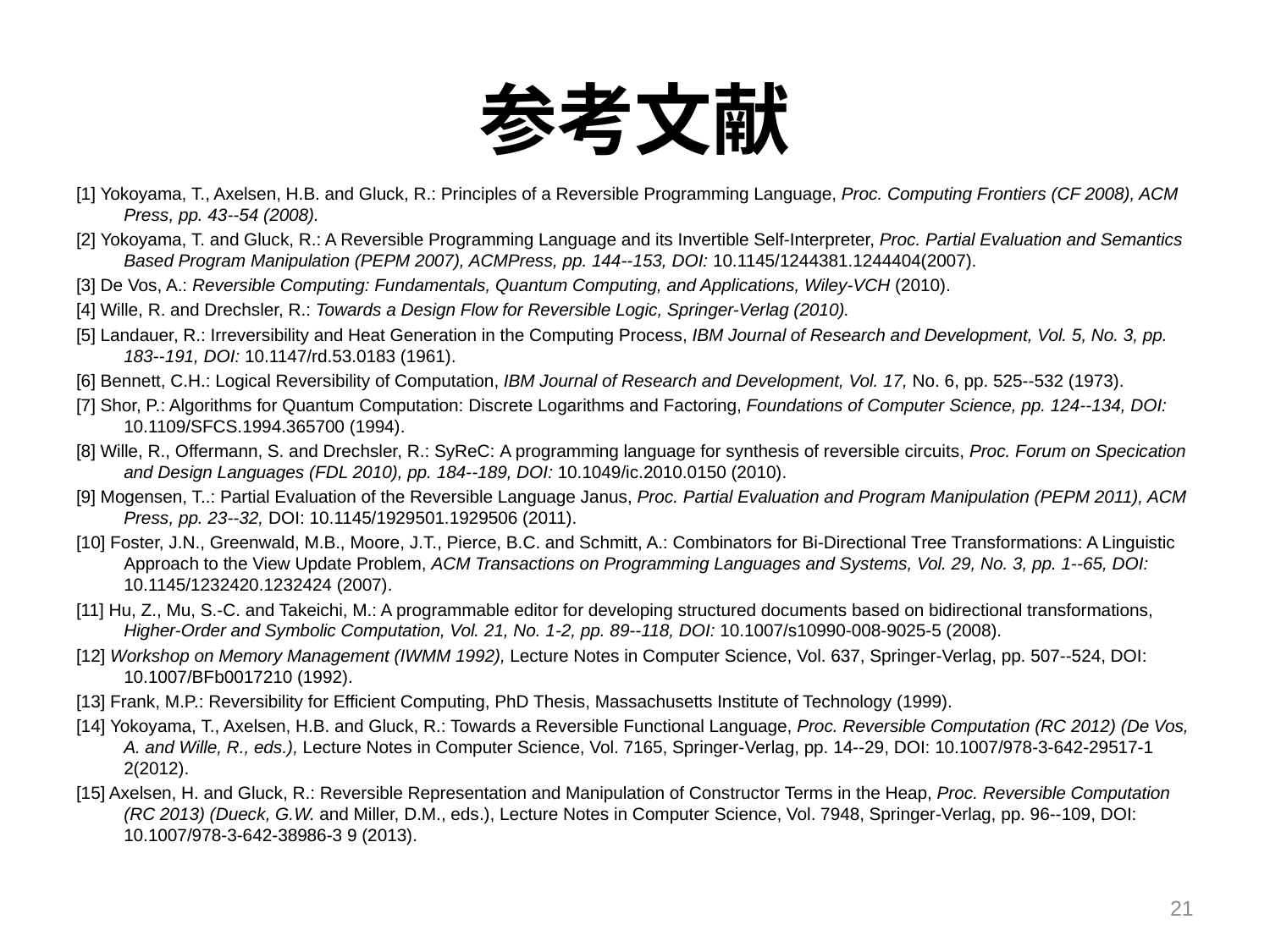

# 参考文献
[1] Yokoyama, T., Axelsen, H.B. and Gluck, R.: Principles of a Reversible Programming Language, Proc. Computing Frontiers (CF 2008), ACM Press, pp. 43--54 (2008).
[2] Yokoyama, T. and Gluck, R.: A Reversible Programming Language and its Invertible Self-Interpreter, Proc. Partial Evaluation and Semantics Based Program Manipulation (PEPM 2007), ACMPress, pp. 144--153, DOI: 10.1145/1244381.1244404(2007).
[3] De Vos, A.: Reversible Computing: Fundamentals, Quantum Computing, and Applications, Wiley-VCH (2010).
[4] Wille, R. and Drechsler, R.: Towards a Design Flow for Reversible Logic, Springer-Verlag (2010).
[5] Landauer, R.: Irreversibility and Heat Generation in the Computing Process, IBM Journal of Research and Development, Vol. 5, No. 3, pp. 183--191, DOI: 10.1147/rd.53.0183 (1961).
[6] Bennett, C.H.: Logical Reversibility of Computation, IBM Journal of Research and Development, Vol. 17, No. 6, pp. 525--532 (1973).
[7] Shor, P.: Algorithms for Quantum Computation: Discrete Logarithms and Factoring, Foundations of Computer Science, pp. 124--134, DOI: 10.1109/SFCS.1994.365700 (1994).
[8] Wille, R., Offermann, S. and Drechsler, R.: SyReC: A programming language for synthesis of reversible circuits, Proc. Forum on Specication and Design Languages (FDL 2010), pp. 184--189, DOI: 10.1049/ic.2010.0150 (2010).
[9] Mogensen, T..: Partial Evaluation of the Reversible Language Janus, Proc. Partial Evaluation and Program Manipulation (PEPM 2011), ACM Press, pp. 23--32, DOI: 10.1145/1929501.1929506 (2011).
[10] Foster, J.N., Greenwald, M.B., Moore, J.T., Pierce, B.C. and Schmitt, A.: Combinators for Bi-Directional Tree Transformations: A Linguistic Approach to the View Update Problem, ACM Transactions on Programming Languages and Systems, Vol. 29, No. 3, pp. 1--65, DOI: 10.1145/1232420.1232424 (2007).
[11] Hu, Z., Mu, S.-C. and Takeichi, M.: A programmable editor for developing structured documents based on bidirectional transformations, Higher-Order and Symbolic Computation, Vol. 21, No. 1-2, pp. 89--118, DOI: 10.1007/s10990-008-9025-5 (2008).
[12] Workshop on Memory Management (IWMM 1992), Lecture Notes in Computer Science, Vol. 637, Springer-Verlag, pp. 507--524, DOI: 10.1007/BFb0017210 (1992).
[13] Frank, M.P.: Reversibility for Efficient Computing, PhD Thesis, Massachusetts Institute of Technology (1999).
[14] Yokoyama, T., Axelsen, H.B. and Gluck, R.: Towards a Reversible Functional Language, Proc. Reversible Computation (RC 2012) (De Vos, A. and Wille, R., eds.), Lecture Notes in Computer Science, Vol. 7165, Springer-Verlag, pp. 14--29, DOI: 10.1007/978-3-642-29517-1 2(2012).
[15] Axelsen, H. and Gluck, R.: Reversible Representation and Manipulation of Constructor Terms in the Heap, Proc. Reversible Computation (RC 2013) (Dueck, G.W. and Miller, D.M., eds.), Lecture Notes in Computer Science, Vol. 7948, Springer-Verlag, pp. 96--109, DOI: 10.1007/978-3-642-38986-3 9 (2013).
21